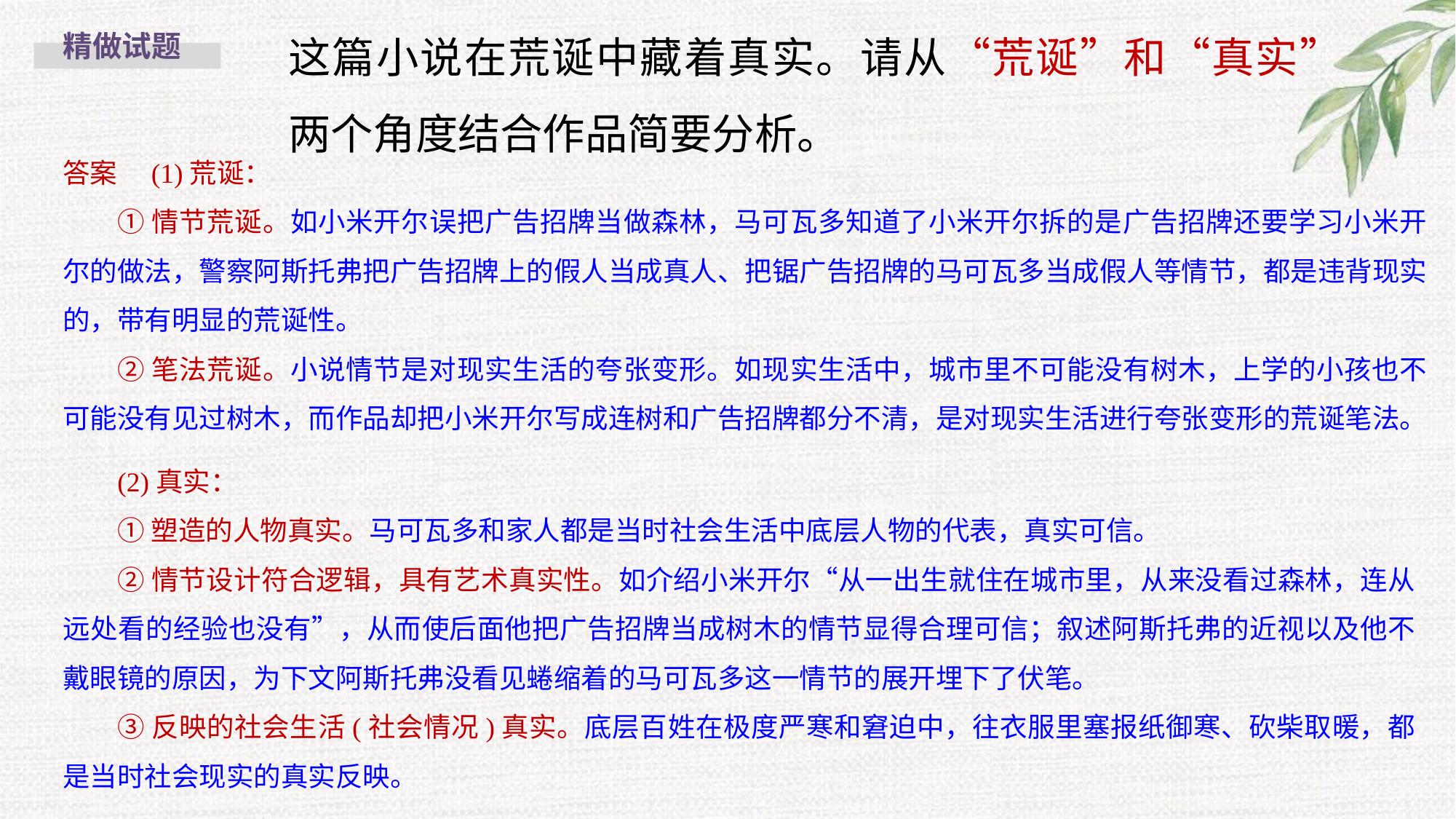

这篇小说在荒诞中藏着真实。请从“荒诞”和“真实”两个角度结合作品简要分析。
精做试题

答案　(1)荒诞：
①情节荒诞。如小米开尔误把广告招牌当做森林，马可瓦多知道了小米开尔拆的是广告招牌还要学习小米开尔的做法，警察阿斯托弗把广告招牌上的假人当成真人、把锯广告招牌的马可瓦多当成假人等情节，都是违背现实的，带有明显的荒诞性。
②笔法荒诞。小说情节是对现实生活的夸张变形。如现实生活中，城市里不可能没有树木，上学的小孩也不可能没有见过树木，而作品却把小米开尔写成连树和广告招牌都分不清，是对现实生活进行夸张变形的荒诞笔法。
(2)真实：
①塑造的人物真实。马可瓦多和家人都是当时社会生活中底层人物的代表，真实可信。
②情节设计符合逻辑，具有艺术真实性。如介绍小米开尔“从一出生就住在城市里，从来没看过森林，连从远处看的经验也没有”，从而使后面他把广告招牌当成树木的情节显得合理可信；叙述阿斯托弗的近视以及他不戴眼镜的原因，为下文阿斯托弗没看见蜷缩着的马可瓦多这一情节的展开埋下了伏笔。
③反映的社会生活(社会情况)真实。底层百姓在极度严寒和窘迫中，往衣服里塞报纸御寒、砍柴取暖，都是当时社会现实的真实反映。